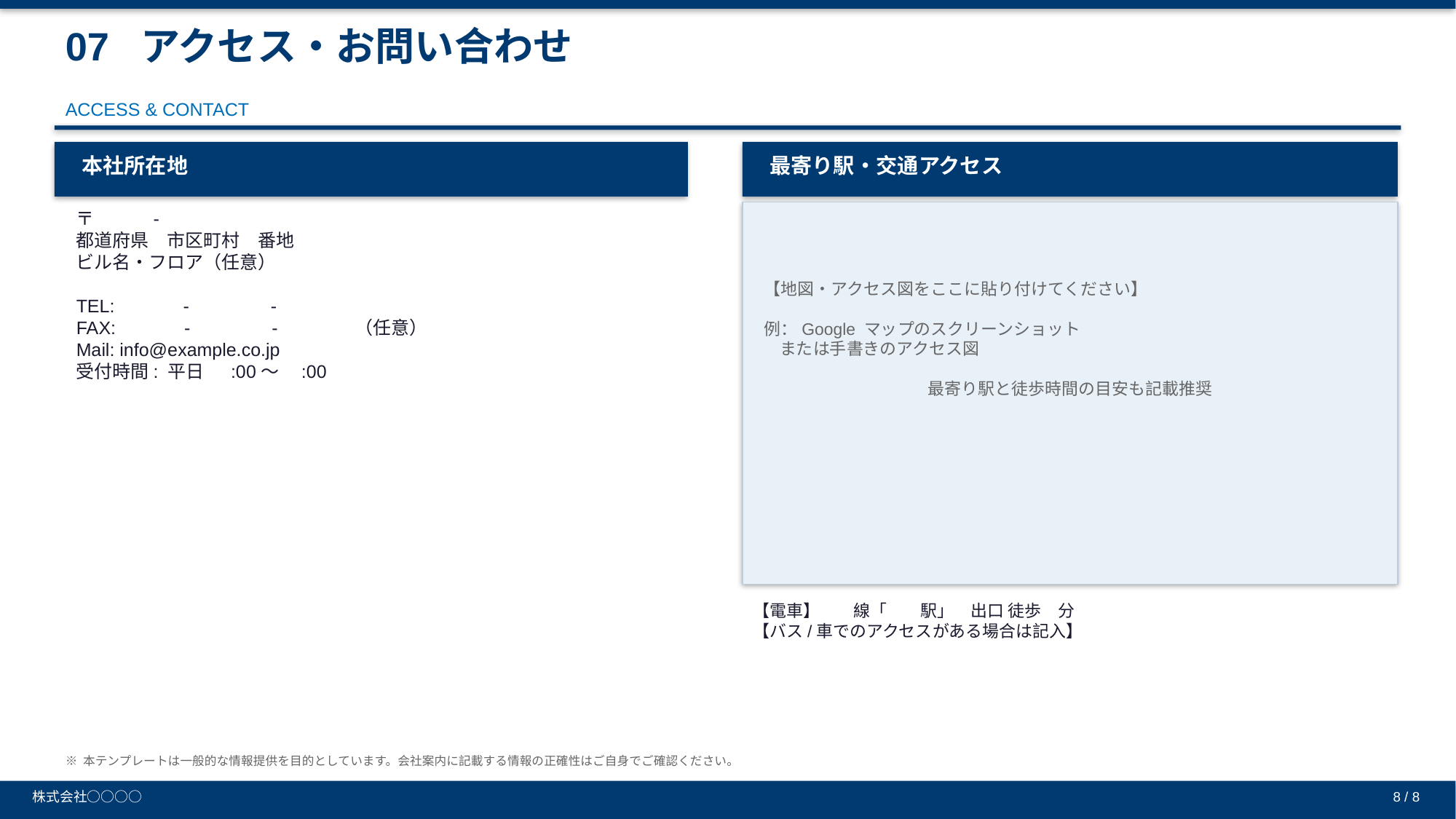

07  アクセス・お問い合わせ
ACCESS & CONTACT

本社所在地
最寄り駅・交通アクセス
〒　　　-
都道府県　市区町村　番地
ビル名・フロア（任意）

TEL: 　　　-　　　　-
FAX: 　　　-　　　　-　　　　（任意）
Mail: info@example.co.jp
受付時間: 平日 　:00〜　:00

【地図・アクセス図をここに貼り付けてください】

例：Google マップのスクリーンショット
   または手書きのアクセス図

最寄り駅と徒歩時間の目安も記載推奨
【電車】　　線「　　駅」　出口 徒歩　分
【バス/車でのアクセスがある場合は記入】
※ 本テンプレートは一般的な情報提供を目的としています。会社案内に記載する情報の正確性はご自身でご確認ください。

株式会社○○○○
8 / 8